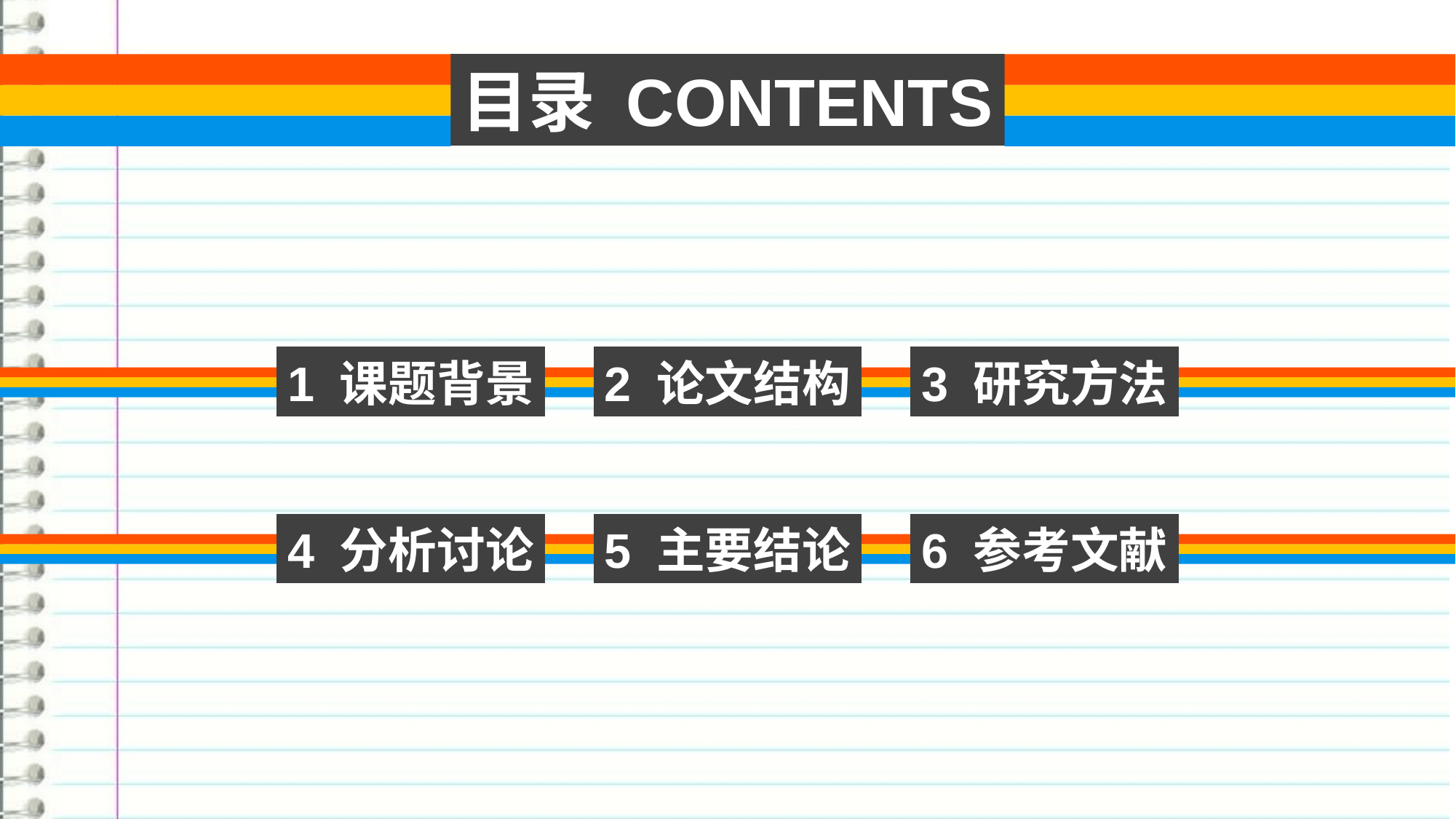

目录 CONTENTS
3 研究方法
1 课题背景
2 论文结构

6 参考文献
4 分析讨论
5 主要结论